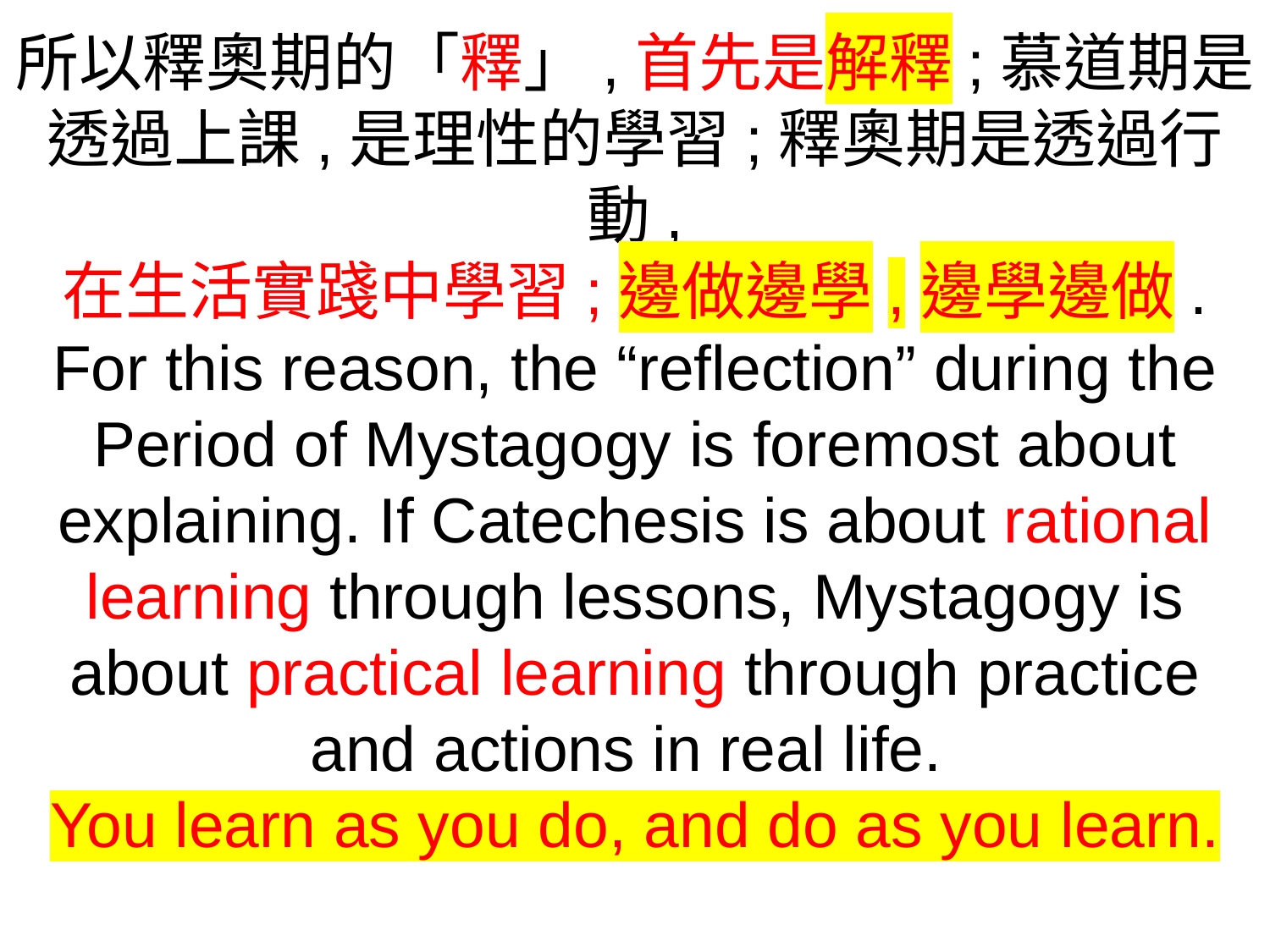

所以釋奧期的「釋」,首先是解釋;慕道期是透過上課,是理性的學習;釋奧期是透過行動,
在生活實踐中學習;邊做邊學,邊學邊做.
For this reason, the “reflection” during the Period of Mystagogy is foremost about explaining. If Catechesis is about rational learning through lessons, Mystagogy is about practical learning through practice and actions in real life.
You learn as you do, and do as you learn.